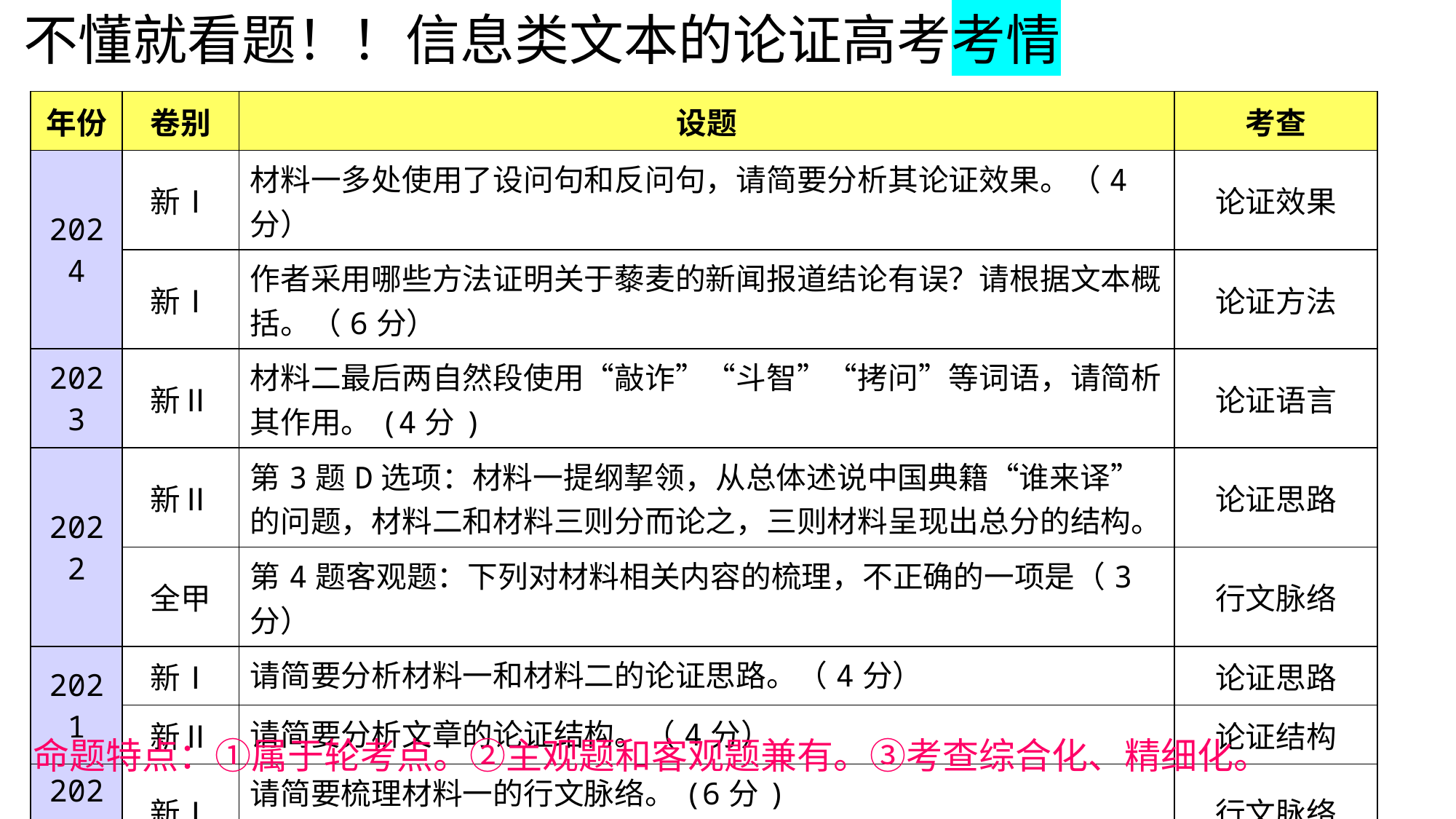

不懂就看题！！信息类文本的论证高考考情
| 年份 | 卷别 | 设题 | 考查 |
| --- | --- | --- | --- |
| 2024 | 新Ⅰ | 材料一多处使用了设问句和反问句，请简要分析其论证效果。（4分） | 论证效果 |
|  | 新Ⅰ | 作者采用哪些方法证明关于藜麦的新闻报道结论有误？请根据文本概括。（6分） | 论证方法 |
| 2023 | 新Ⅱ | 材料二最后两自然段使用“敲诈”“斗智”“拷问”等词语，请简析其作用。(4分) | 论证语言 |
| 2022 | 新Ⅱ | 第3题D选项：材料一提纲挈领，从总体述说中国典籍“谁来译”的问题，材料二和材料三则分而论之，三则材料呈现出总分的结构。 | 论证思路 |
|  | 全甲 | 第4题客观题：下列对材料相关内容的梳理，不正确的一项是（3分） | 行文脉络 |
| 2021 | 新Ⅰ | 请简要分析材料一和材料二的论证思路。（4分） | 论证思路 |
|  | 新Ⅱ | 请简要分析文章的论证结构。（4分） | 论证结构 |
| 2020 | 新Ⅰ | 请简要梳理材料一的行文脉络。(6分) | 行文脉络 |
命题特点：①属于轮考点。②主观题和客观题兼有。③考查综合化、精细化。